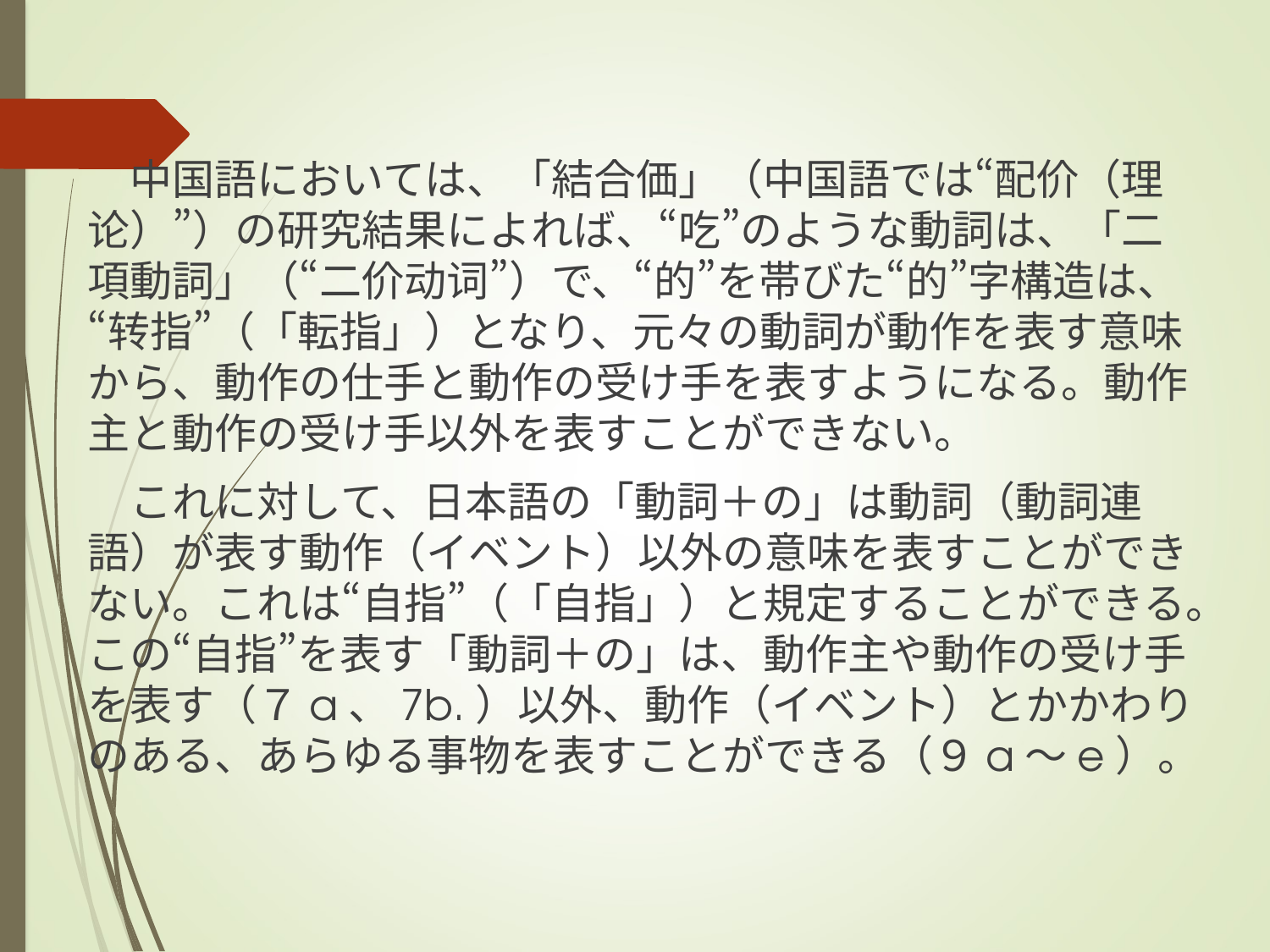

中国語においては、「結合価」（中国語では“配价（理论）”）の研究結果によれば、“吃”のような動詞は、「二項動詞」（“二价动词”）で、“的”を帯びた“的”字構造は、“转指”（「転指」）となり、元々の動詞が動作を表す意味から、動作の仕手と動作の受け手を表すようになる。動作主と動作の受け手以外を表すことができない。
　これに対して、日本語の「動詞＋の」は動詞（動詞連語）が表す動作（イベント）以外の意味を表すことができない。これは“自指”（「自指」）と規定することができる。この“自指”を表す「動詞＋の」は、動作主や動作の受け手を表す（７a、7b.）以外、動作（イベント）とかかわりのある、あらゆる事物を表すことができる（９a～e）。